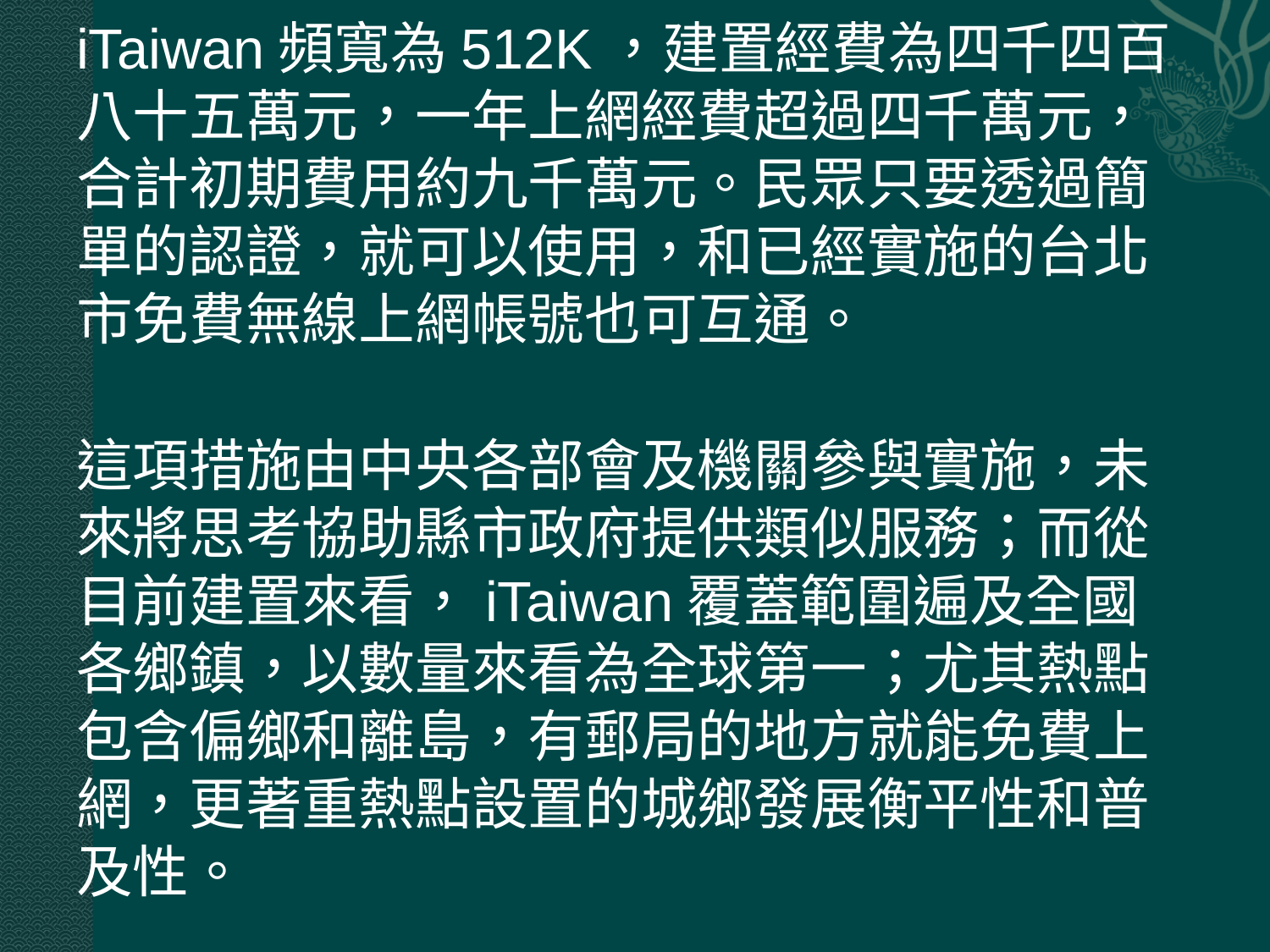

iTaiwan頻寬為512K，建置經費為四千四百八十五萬元，一年上網經費超過四千萬元，合計初期費用約九千萬元。民眾只要透過簡單的認證，就可以使用，和已經實施的台北市免費無線上網帳號也可互通。
這項措施由中央各部會及機關參與實施，未來將思考協助縣市政府提供類似服務；而從目前建置來看，iTaiwan覆蓋範圍遍及全國各鄉鎮，以數量來看為全球第一；尤其熱點包含偏鄉和離島，有郵局的地方就能免費上網，更著重熱點設置的城鄉發展衡平性和普及性。